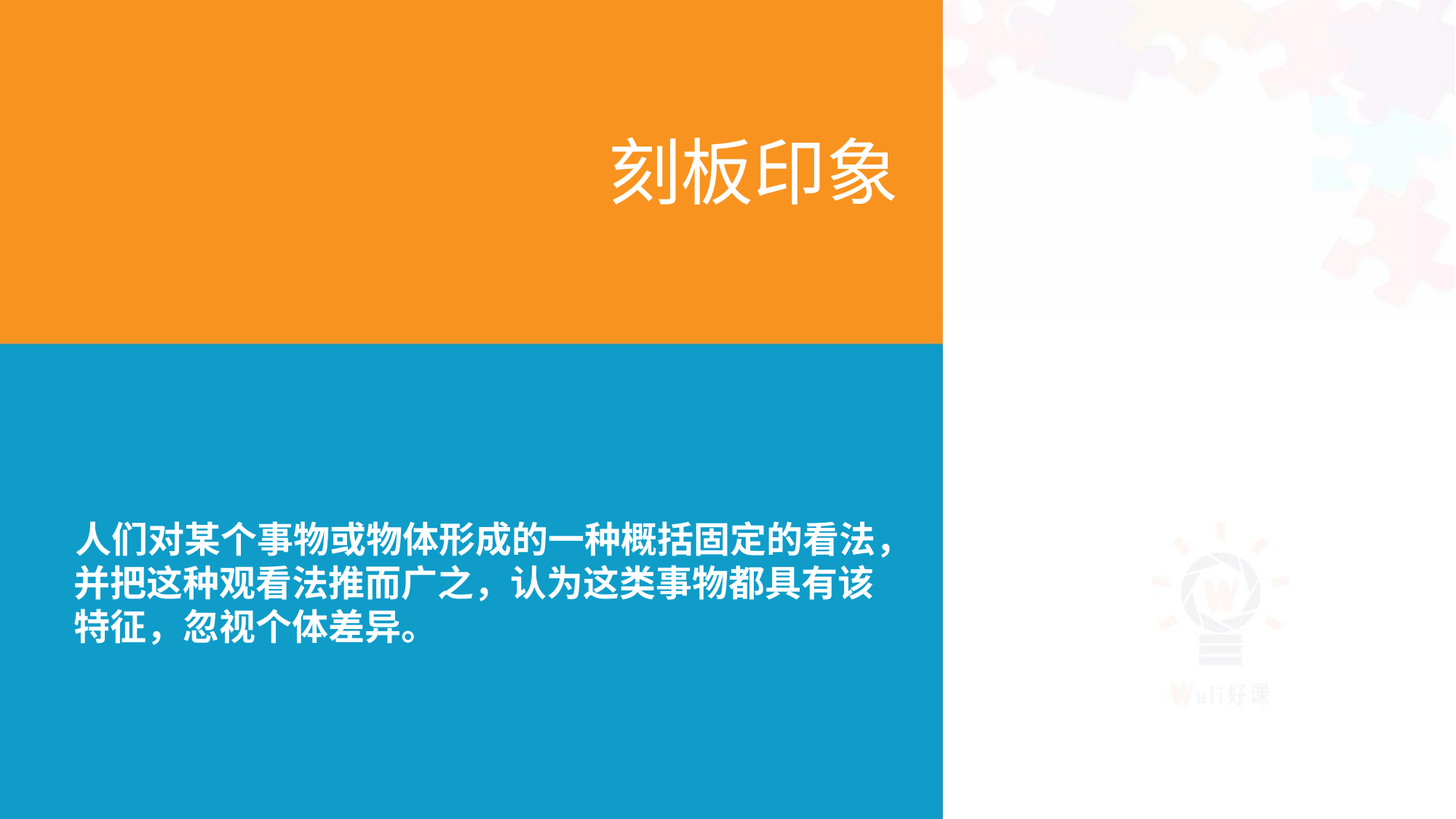

刻板印象
人们对某个事物或物体形成的一种概括固定的看法，
并把这种观看法推而广之，认为这类事物都具有该
特征，忽视个体差异。